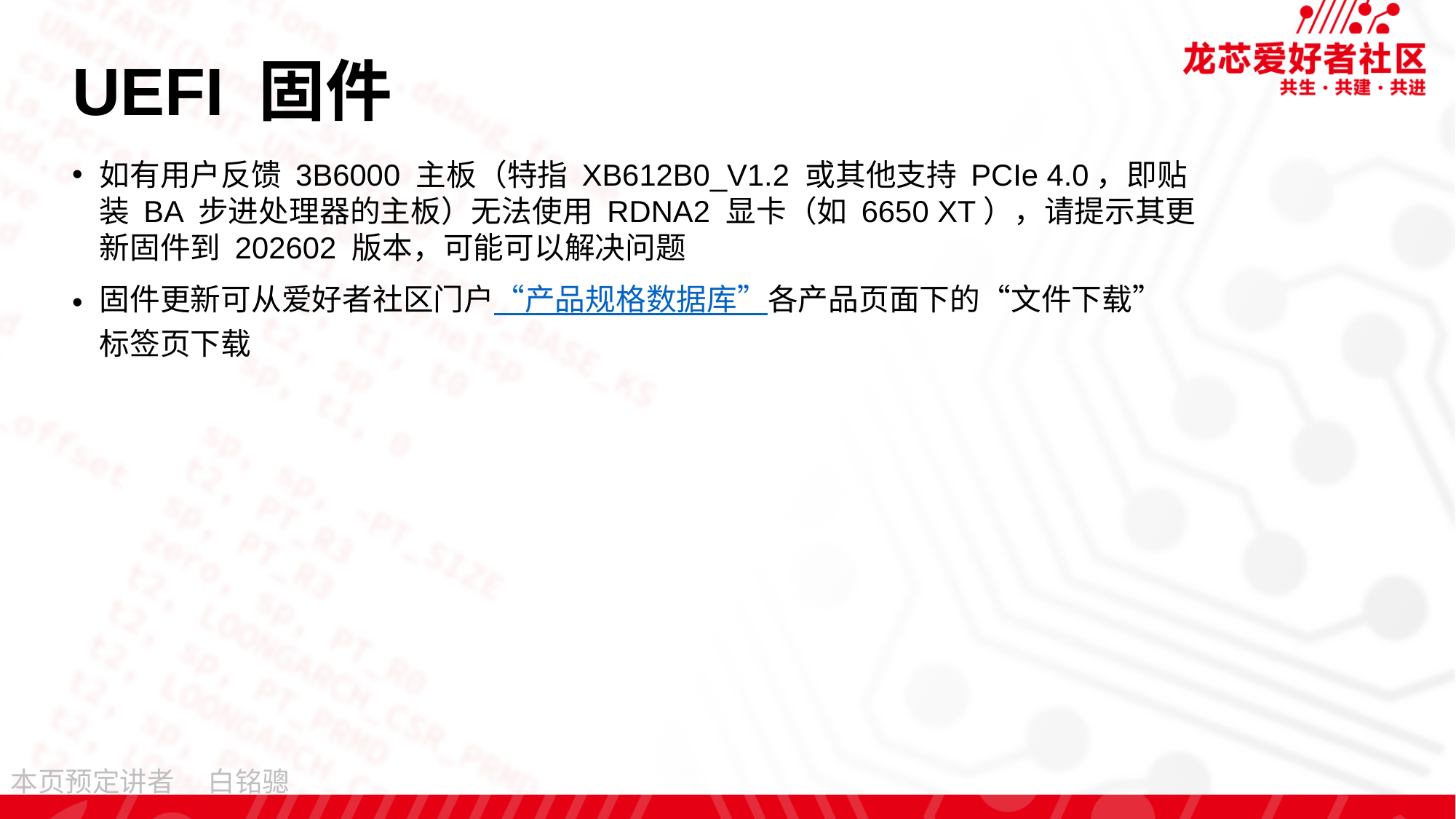

# UEFI 固件
如有用户反馈 3B6000 主板（特指 XB612B0_V1.2 或其他支持 PCIe 4.0，即贴装 BA 步进处理器的主板）无法使用 RDNA2 显卡（如 6650 XT），请提示其更新固件到 202602 版本，可能可以解决问题
固件更新可从爱好者社区门户“产品规格数据库”各产品页面下的“文件下载”
标签页下载
白铭骢